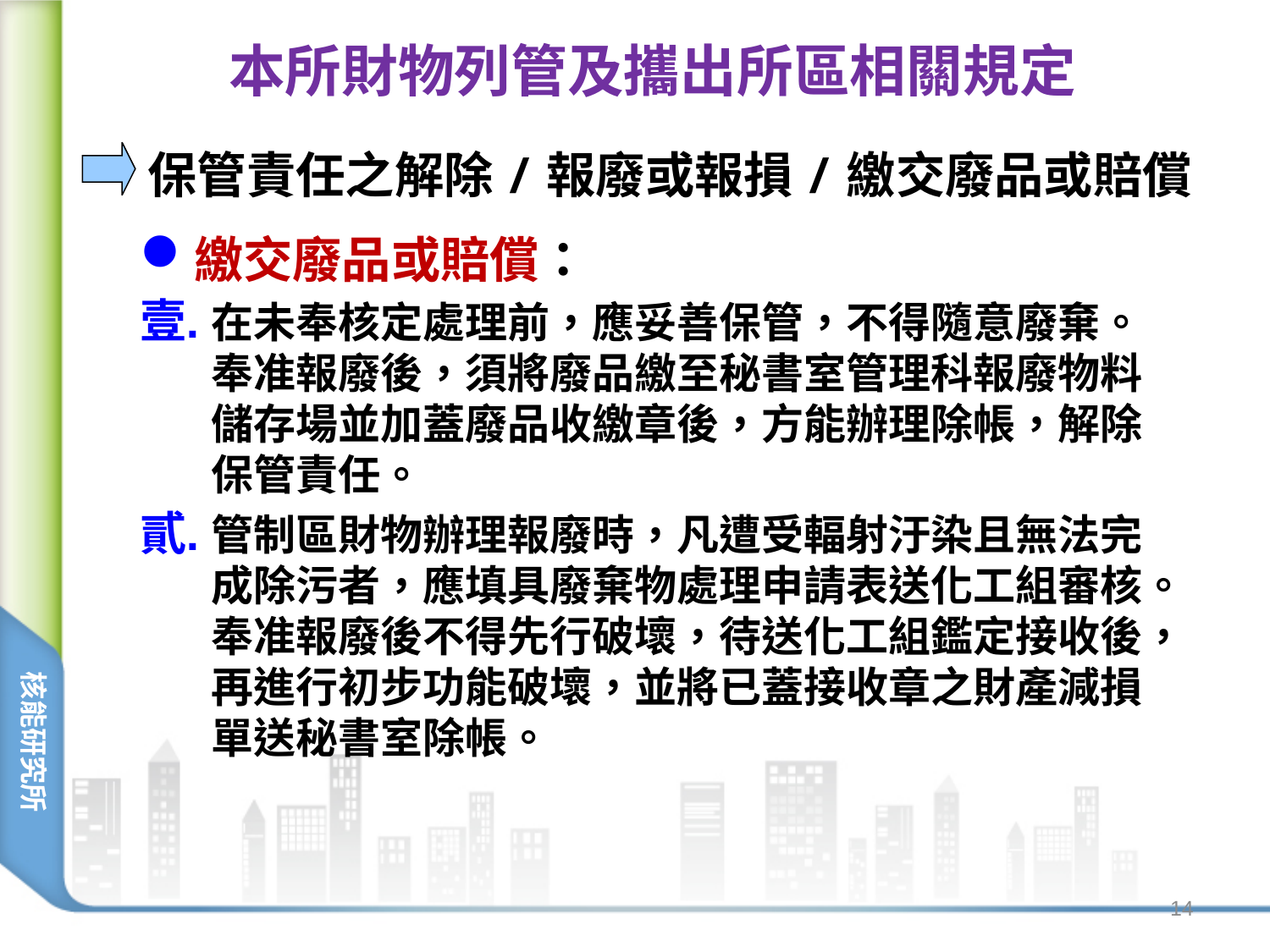

本所財物列管及攜出所區相關規定
保管責任之解除/報廢或報損/繳交廢品或賠償

繳交廢品或賠償：
在未奉核定處理前，應妥善保管，不得隨意廢棄。
奉准報廢後，須將廢品繳至秘書室管理科報廢物料儲存場並加蓋廢品收繳章後，方能辦理除帳，解除保管責任。
管制區財物辦理報廢時，凡遭受輻射汙染且無法完成除污者，應填具廢棄物處理申請表送化工組審核。奉准報廢後不得先行破壞，待送化工組鑑定接收後，再進行初步功能破壞，並將已蓋接收章之財產減損單送秘書室除帳。
14